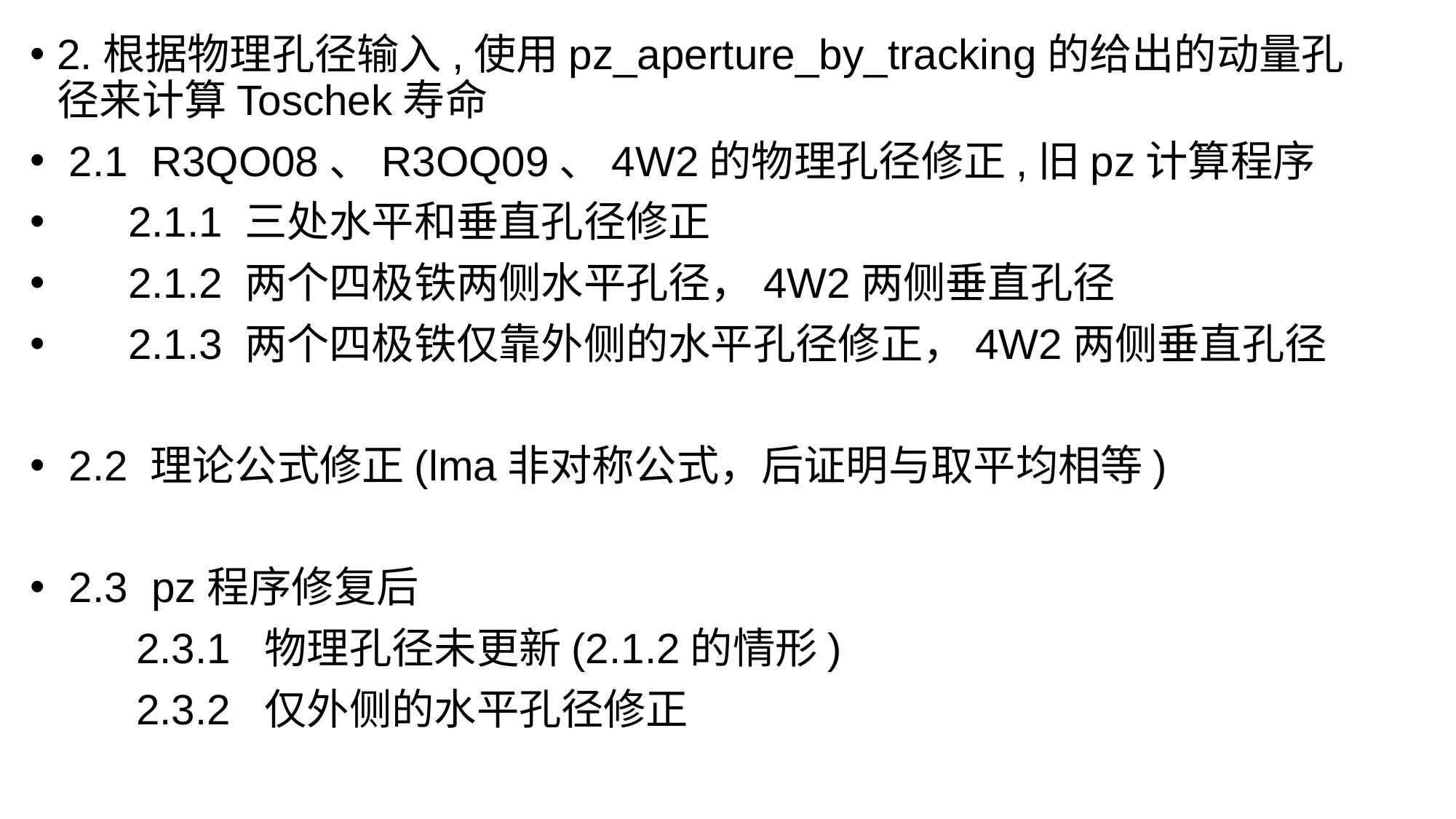

2.根据物理孔径输入,使用pz_aperture_by_tracking的给出的动量孔径来计算Toschek寿命
 2.1  R3QO08、R3OQ09、4W2的物理孔径修正,旧pz计算程序
      2.1.1 三处水平和垂直孔径修正
      2.1.2 两个四极铁两侧水平孔径，4W2两侧垂直孔径
      2.1.3 两个四极铁仅靠外侧的水平孔径修正，4W2两侧垂直孔径

 2.2 理论公式修正(lma非对称公式，后证明与取平均相等)

 2.3  pz程序修复后
         2.3.1  物理孔径未更新(2.1.2的情形)
         2.3.2  仅外侧的水平孔径修正